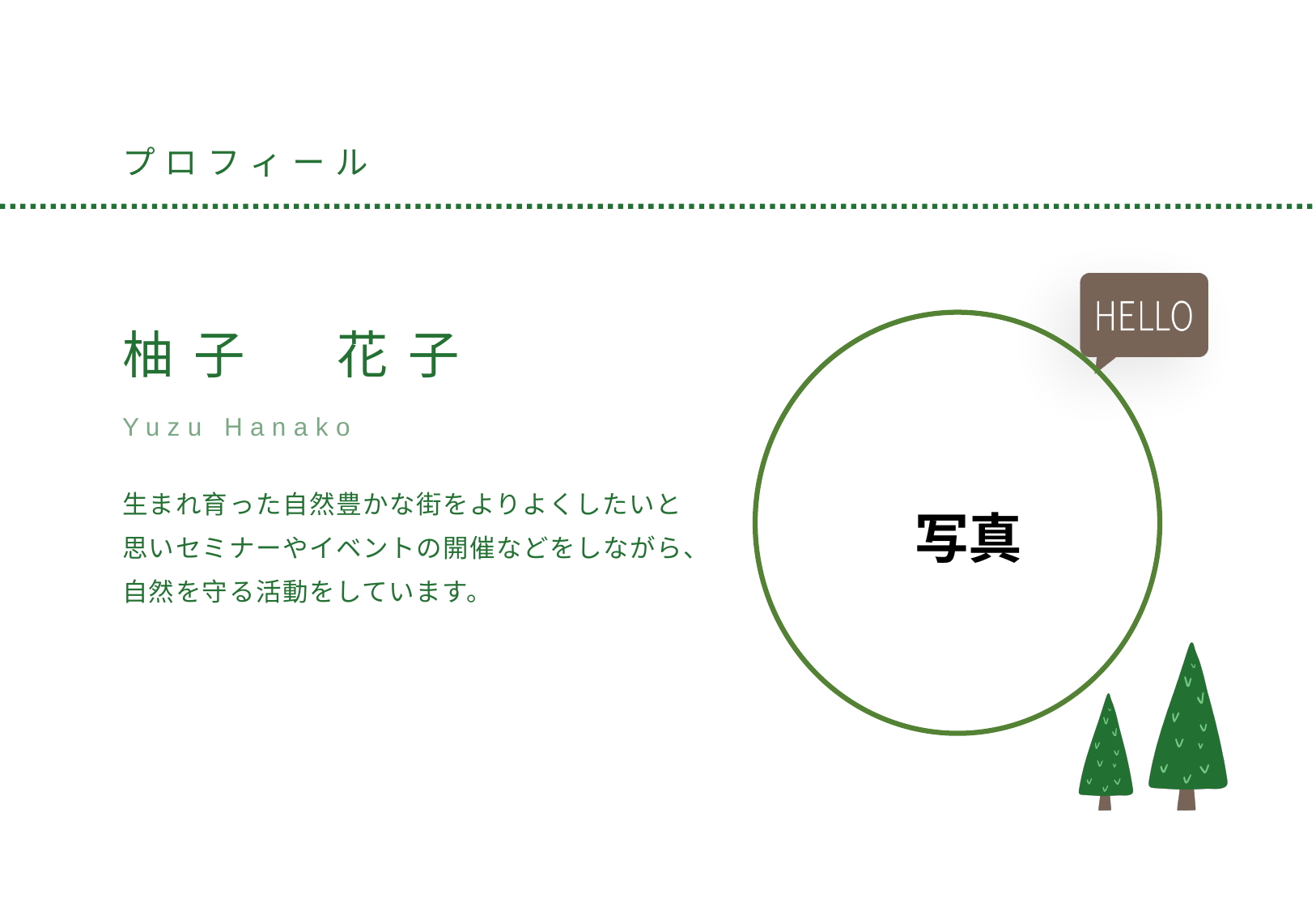

プロフィール

柚子　花子

Yuzu Hanako
生まれ育った自然豊かな街をよりよくしたいと思いセミナーやイベントの開催などをしながら、自然を守る活動をしています。
写真